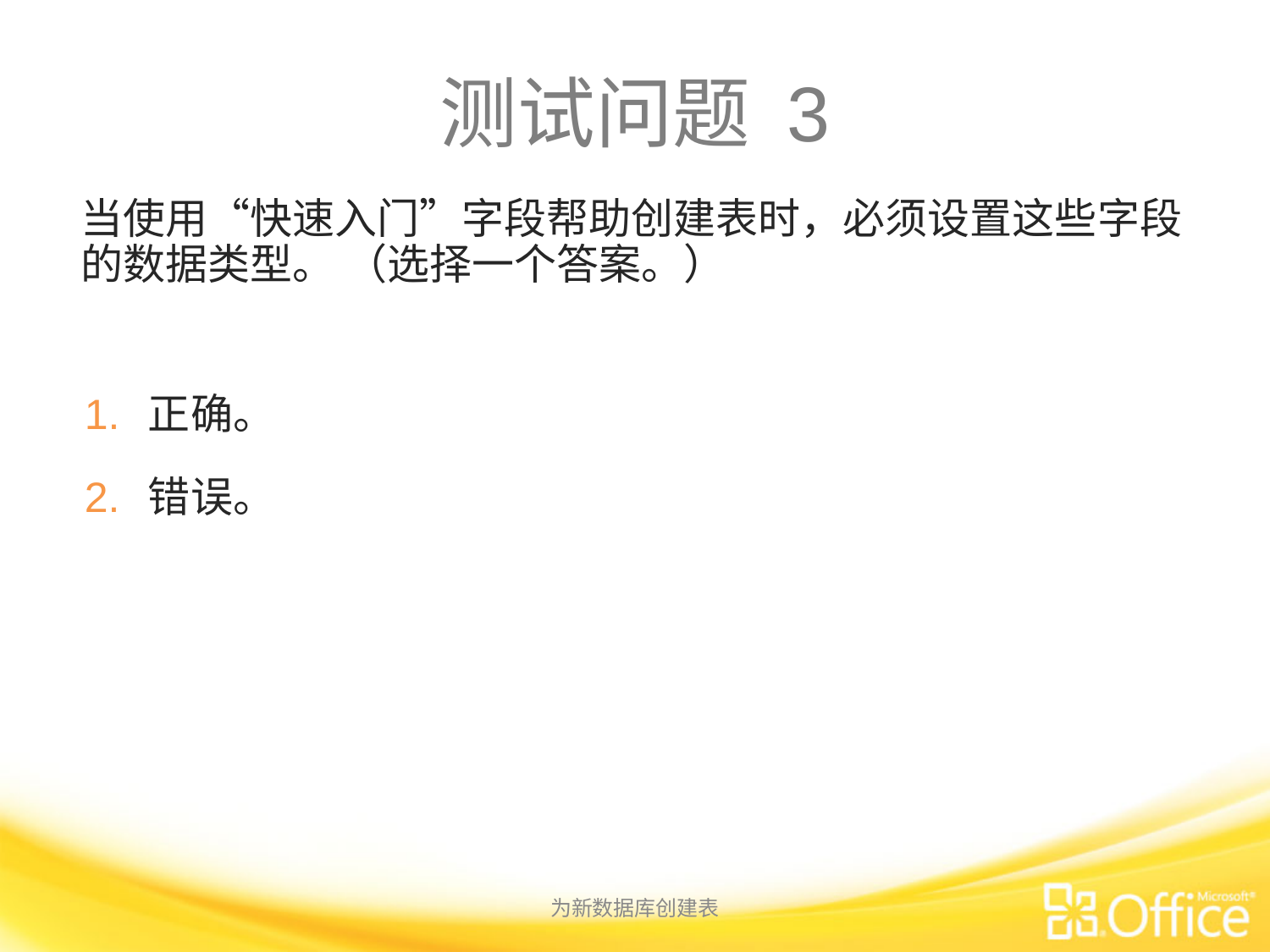

# 测试问题 3
当使用“快速入门”字段帮助创建表时，必须设置这些字段的数据类型。 （选择一个答案。）
正确。
错误。
为新数据库创建表